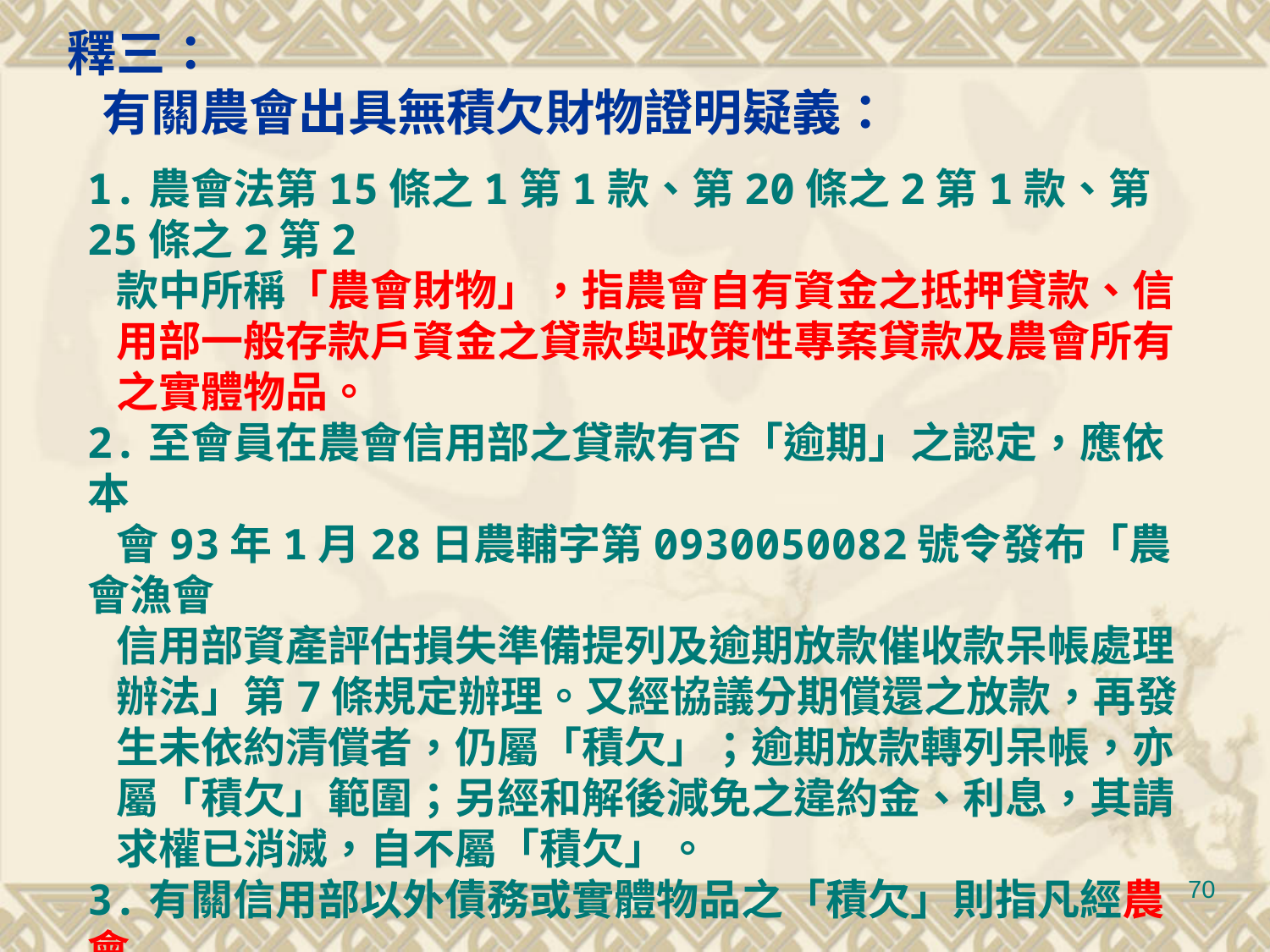

釋三：
  有關農會出具無積欠財物證明疑義：
1.農會法第15條之1第1款、第20條之2第1款、第25條之2第2
  款中所稱「農會財物」，指農會自有資金之抵押貸款、信
  用部一般存款戶資金之貸款與政策性專案貸款及農會所有
  之實體物品。
2.至會員在農會信用部之貸款有否「逾期」之認定，應依本
  會93年1月28日農輔字第0930050082號令發布「農會漁會
  信用部資產評估損失準備提列及逾期放款催收款呆帳處理
  辦法」第7條規定辦理。又經協議分期償還之放款，再發
  生未依約清償者，仍屬「積欠」；逾期放款轉列呆帳，亦
  屬「積欠」範圍；另經和解後減免之違約金、利息，其請
  求權已消滅，自不屬「積欠」。
3.有關信用部以外債務或實體物品之「積欠」則指凡經農會
  通知於限定期日清償或補足而未清償或補足者，即屬「積
  欠」。（農委會93.11.26農輔字第0930051136號函）
70